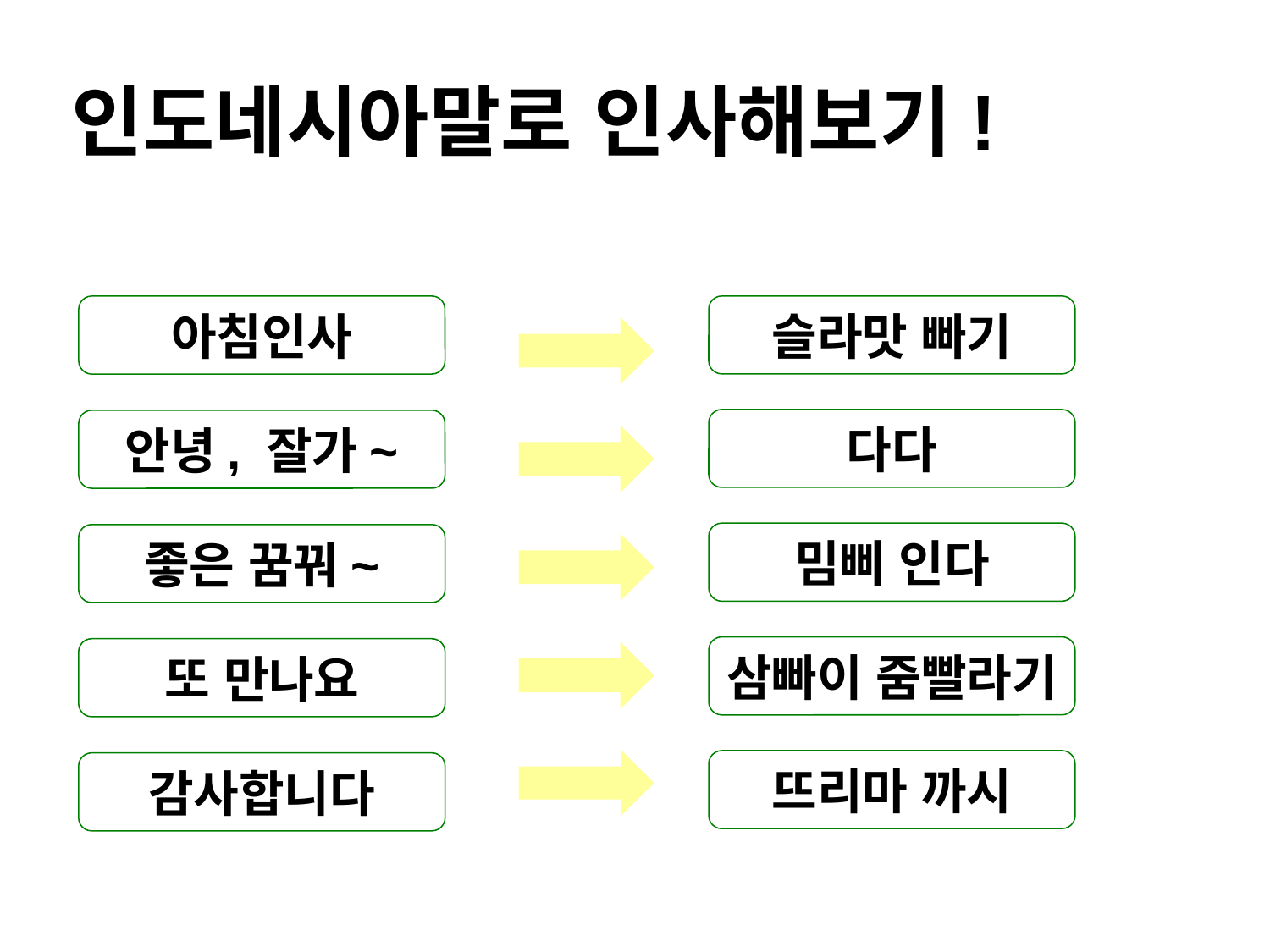

인도네시아말로 인사해보기!

아침인사
슬라맛 빠기

다다
안녕, 잘가~

밈삐 인다
좋은 꿈꿔~

삼빠이 줌빨라기
또 만나요

뜨리마 까시
감사합니다